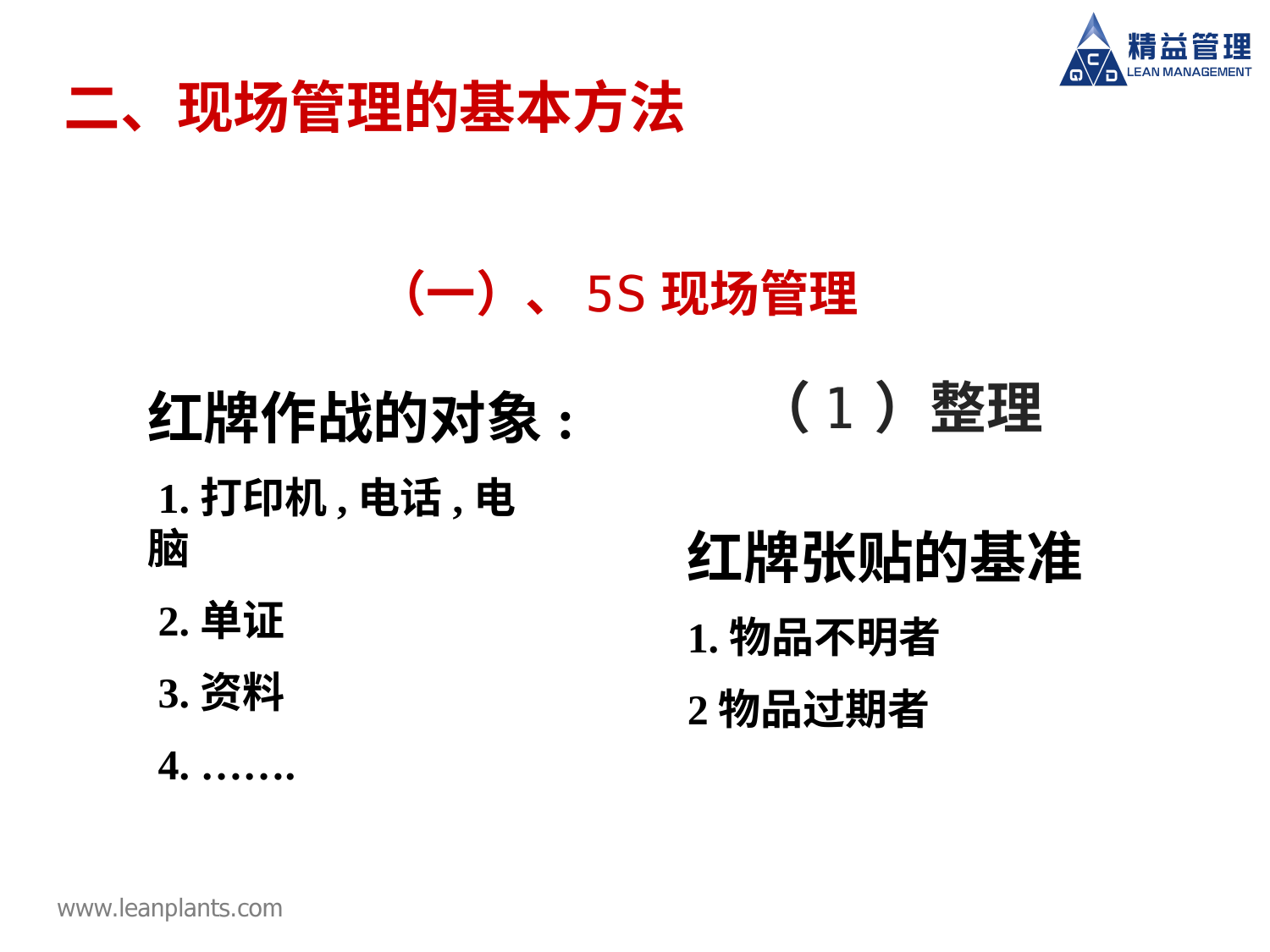

# 二、现场管理的基本方法
（一）、5S现场管理
（1）整理
红牌作战的对象:
 1.打印机,电话,电脑
 2.单证
 3.资料
 4. …….
红牌张贴的基准
1.物品不明者
2物品过期者